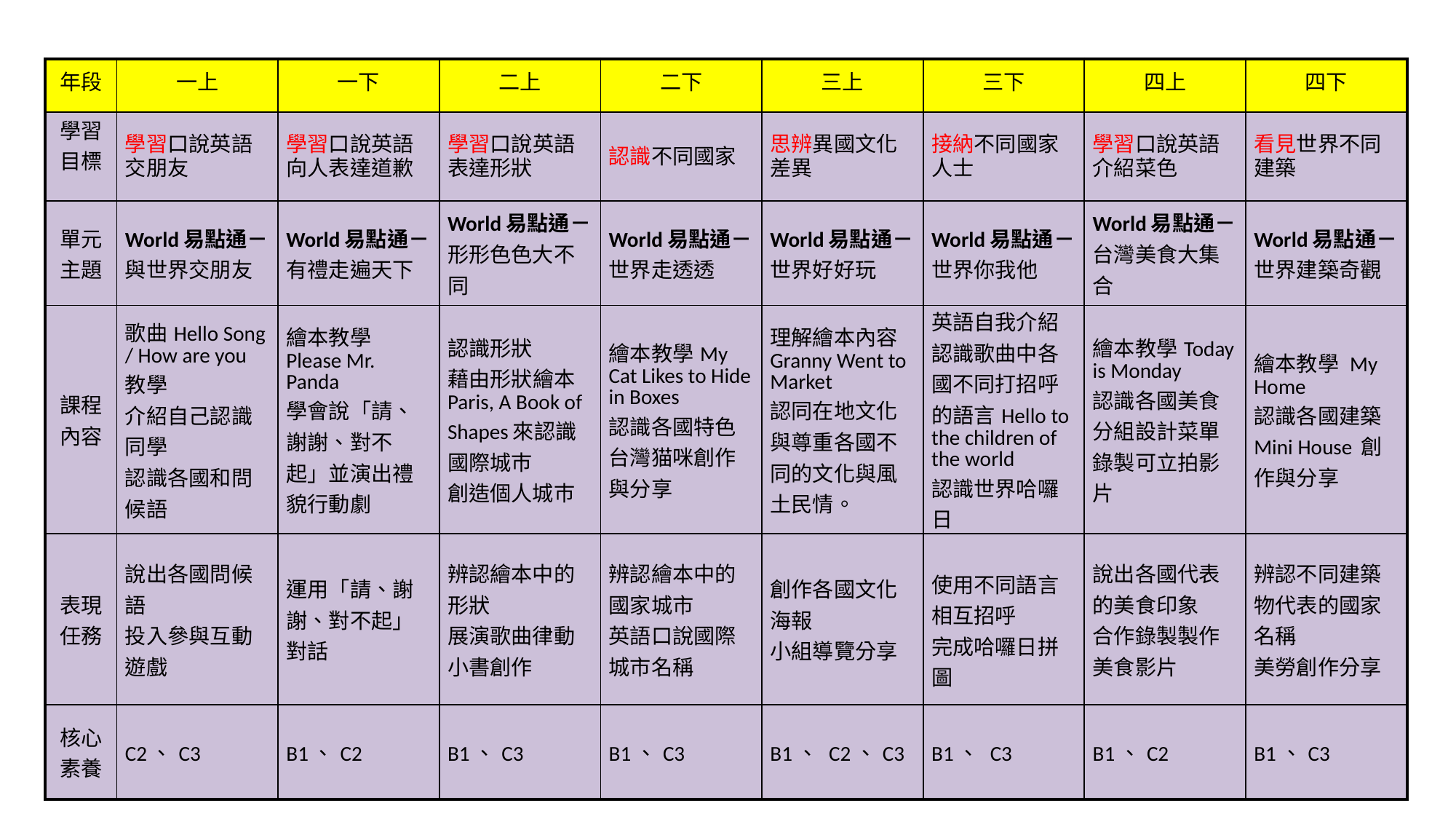

| 年段 | 一上 | 一下 | 二上 | 二下 | 三上 | 三下 | 四上 | 四下 |
| --- | --- | --- | --- | --- | --- | --- | --- | --- |
| 學習 目標 | 學習口說英語交朋友 | 學習口說英語向人表達道歉 | 學習口說英語表達形狀 | 認識不同國家 | 思辨異國文化差異 | 接納不同國家人士 | 學習口說英語介紹菜色 | 看見世界不同建築 |
| 單元 主題 | World易點通－ 與世界交朋友 | World易點通－ 有禮走遍天下 | World易點通－ 形形色色大不同 | World易點通－ 世界走透透 | World易點通－ 世界好好玩 | World易點通－ 世界你我他 | World易點通－ 台灣美食大集合 | World易點通－ 世界建築奇觀 |
| 課程內容 | 歌曲Hello Song / How are you教學 介紹自己認識同學 認識各國和問候語 | 繪本教學Please Mr. Panda 學會說「請、謝謝、對不起」並演出禮貌行動劇 | 認識形狀 藉由形狀繪本Paris, A Book of Shapes來認識國際城巿 創造個人城巿 | 繪本教學My Cat Likes to Hide in Boxes 認識各國特色 台灣猫咪創作與分享 | 理解繪本內容Granny Went to Market 認同在地文化與尊重各國不同的文化與風土民情。 | 英語自我介紹 認識歌曲中各國不同打招呼的語言Hello to the children of the world 認識世界哈囉日 | 繪本教學Today is Monday 認識各國美食 分組設計菜單 錄製可立拍影片 | 繪本教學 My Home 認識各國建築 Mini House 創作與分享 |
| 表現任務 | 說出各國問候語 投入參與互動遊戲 | 運用「請、謝謝、對不起」對話 | 辨認繪本中的形狀 展演歌曲律動小書創作 | 辨認繪本中的國家城市 英語口說國際城市名稱 | 創作各國文化海報 小組導覽分享 | 使用不同語言相互招呼 完成哈囉日拼圖 | 說出各國代表的美食印象 合作錄製製作美食影片 | 辨認不同建築物代表的國家名稱 美勞創作分享 |
| 核心 素養 | C2、C3 | B1、C2 | B1、C3 | B1、C3 | B1、 C2、C3 | B1、 C3 | B1、C2 | B1、C3 |